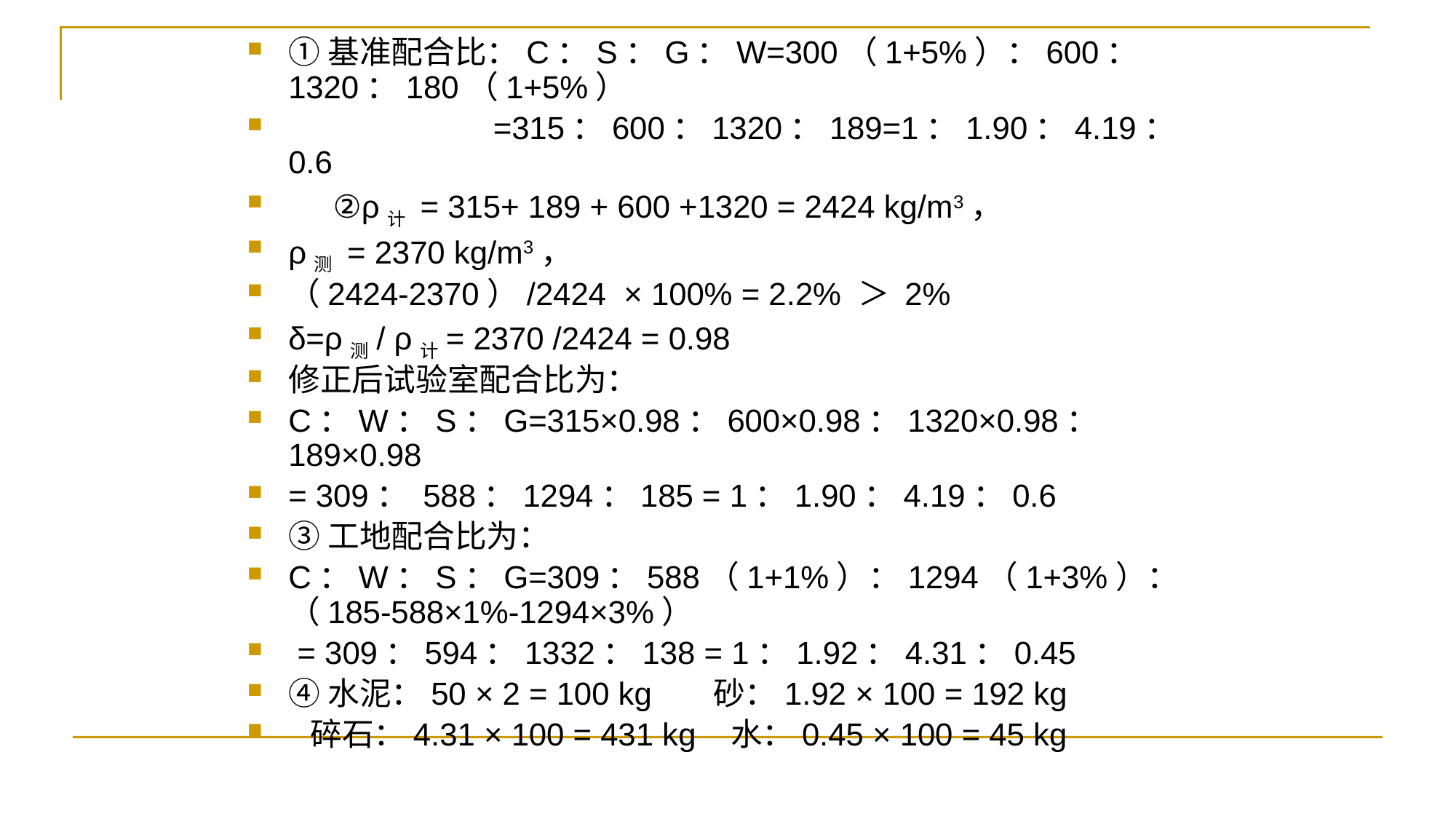

①基准配合比：C：S：G：W=300（1+5%）：600：1320：180（1+5%）
                       =315：600：1320：189=1：1.90：4.19：0.6
     ②ρ计 = 315+ 189 + 600 +1320 = 2424 kg/m3­­­­­­­­­­­­­­­，
ρ测 = 2370 kg/m3­­­­­­­­­­­­­­­，
（2424-2370）/2424  × 100% = 2.2% ＞ 2%
δ=ρ测/ ρ计= 2370 /2424 = 0.98
修正后试验室配合比为：
C：W：S：G=315×0.98：600×0.98：1320×0.98：189×0.98
= 309： 588：1294：185 = 1：1.90：4.19：0.6
③工地配合比为：
C：W：S：G=309：588（1+1%）：1294（1+3%）：（185-588×1%-1294×3%）
 = 309：594：1332：138 = 1：1.92：4.31：0.45
④水泥：50 × 2 = 100 kg      砂：1.92 × 100 = 192 kg
  碎石：4.31 × 100 = 431 kg   水：0.45 × 100 = 45 kg
#